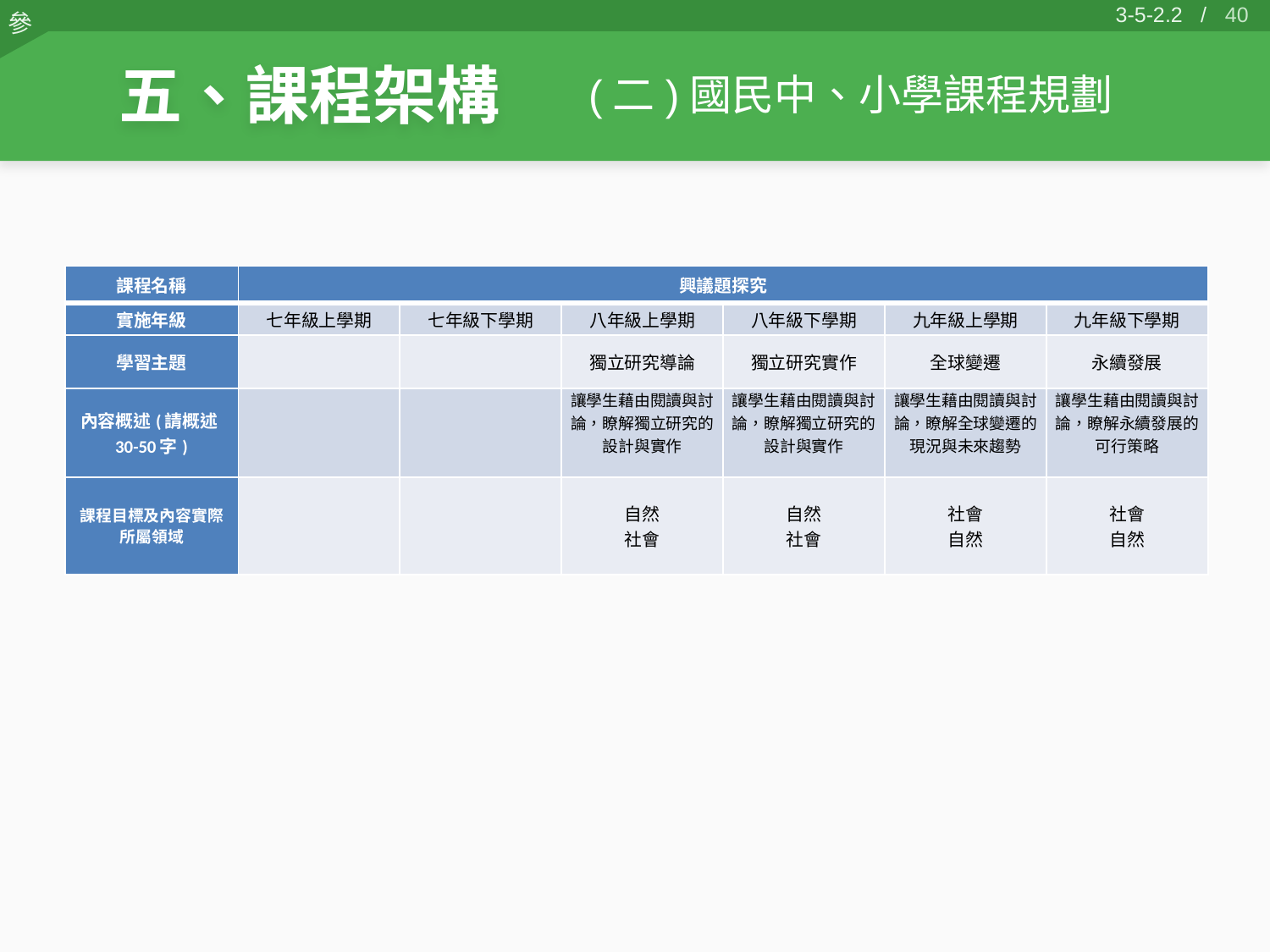

40
3-5-2.2   /
五、課程架構
(二)國民中、小學課程規劃
| 課程名稱 | 興議題探究 |  |  |  |  |  |
| --- | --- | --- | --- | --- | --- | --- |
| 實施年級 | 七年級上學期 | 七年級下學期 | 八年級上學期 | 八年級下學期 | 九年級上學期 | 九年級下學期 |
| 學習主題 |  |  | 獨立研究導論 | 獨立研究實作 | 全球變遷 | 永續發展 |
| 內容概述(請概述30-50字) |  |  | 讓學生藉由閱讀與討論，瞭解獨立研究的設計與實作 | 讓學生藉由閱讀與討論，瞭解獨立研究的設計與實作 | 讓學生藉由閱讀與討論，瞭解全球變遷的現況與未來趨勢 | 讓學生藉由閱讀與討論，瞭解永續發展的可行策略 |
| 課程目標及內容實際所屬領域 |  |  | 自然 社會 | 自然 社會 | 社會 自然 | 社會 自然 |